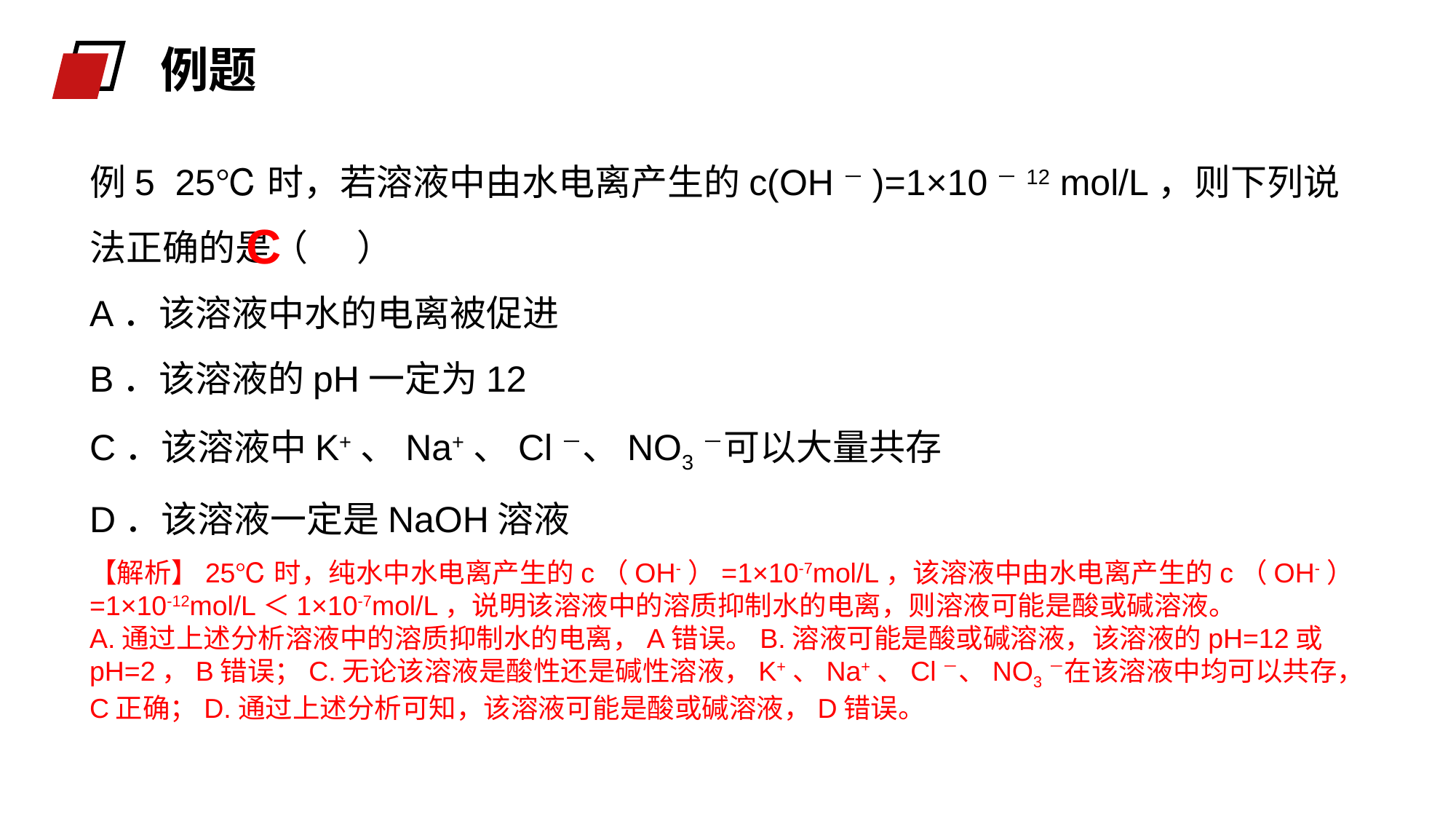

例题
例5  25℃时，若溶液中由水电离产生的c(OH－)=1×10－12 mol/L，则下列说法正确的是（      ）
A．该溶液中水的电离被促进
B．该溶液的pH一定为12
C．该溶液中K+、Na+、Cl－、NO3－可以大量共存
D．该溶液一定是NaOH溶液
C
【解析】25℃时，纯水中水电离产生的c（OH-）=1×10-7mol/L，该溶液中由水电离产生的c（OH-）=1×10-12mol/L＜1×10-7mol/L，说明该溶液中的溶质抑制水的电离，则溶液可能是酸或碱溶液。
A.通过上述分析溶液中的溶质抑制水的电离，A错误。B.溶液可能是酸或碱溶液，该溶液的pH=12或pH=2，B错误；C.无论该溶液是酸性还是碱性溶液，K+、Na+、Cl－、NO3－在该溶液中均可以共存，C正确；D.通过上述分析可知，该溶液可能是酸或碱溶液，D错误。